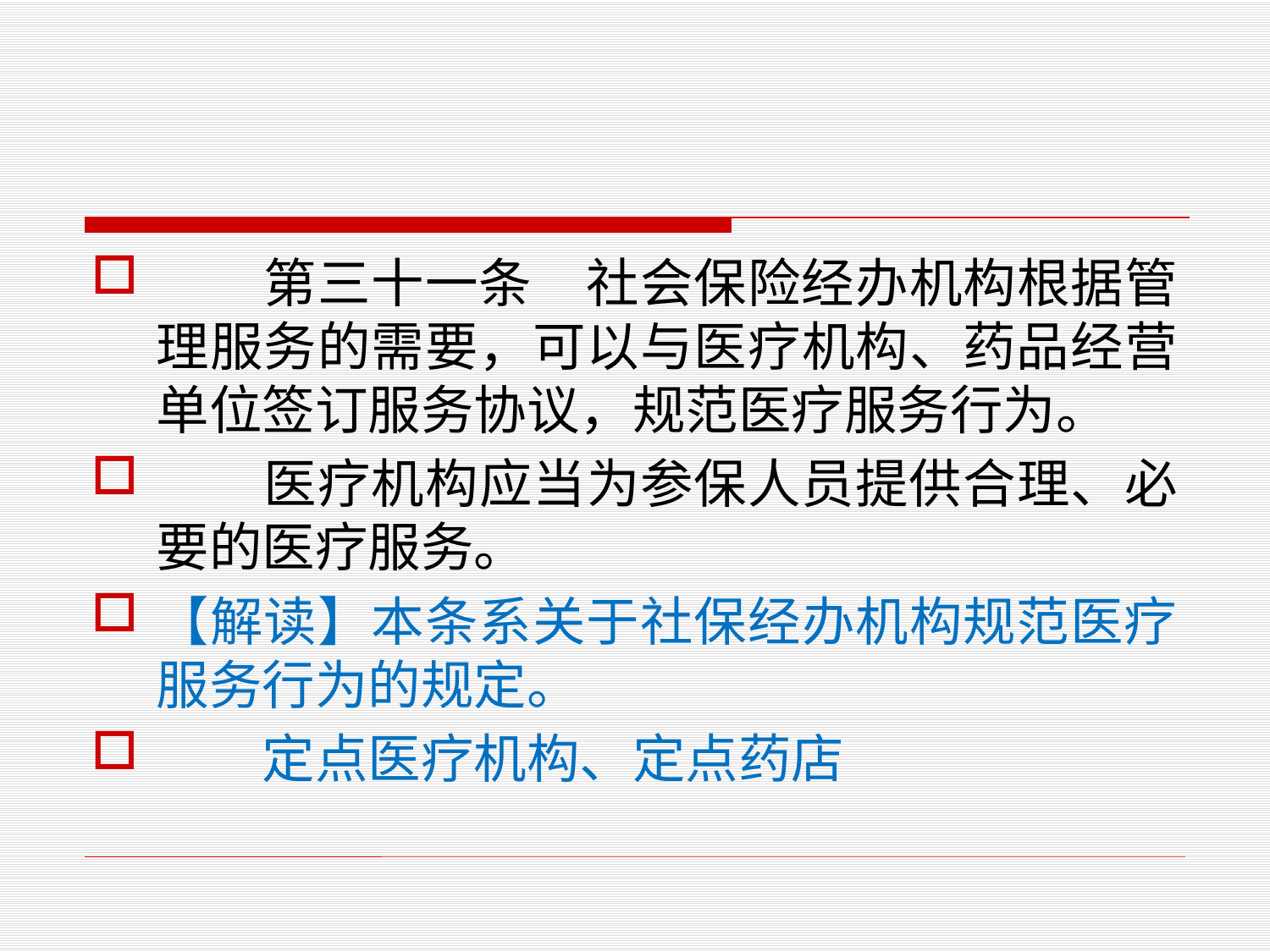

第三十一条　社会保险经办机构根据管理服务的需要，可以与医疗机构、药品经营单位签订服务协议，规范医疗服务行为。
　　医疗机构应当为参保人员提供合理、必要的医疗服务。
【解读】本条系关于社保经办机构规范医疗服务行为的规定。
　　定点医疗机构、定点药店